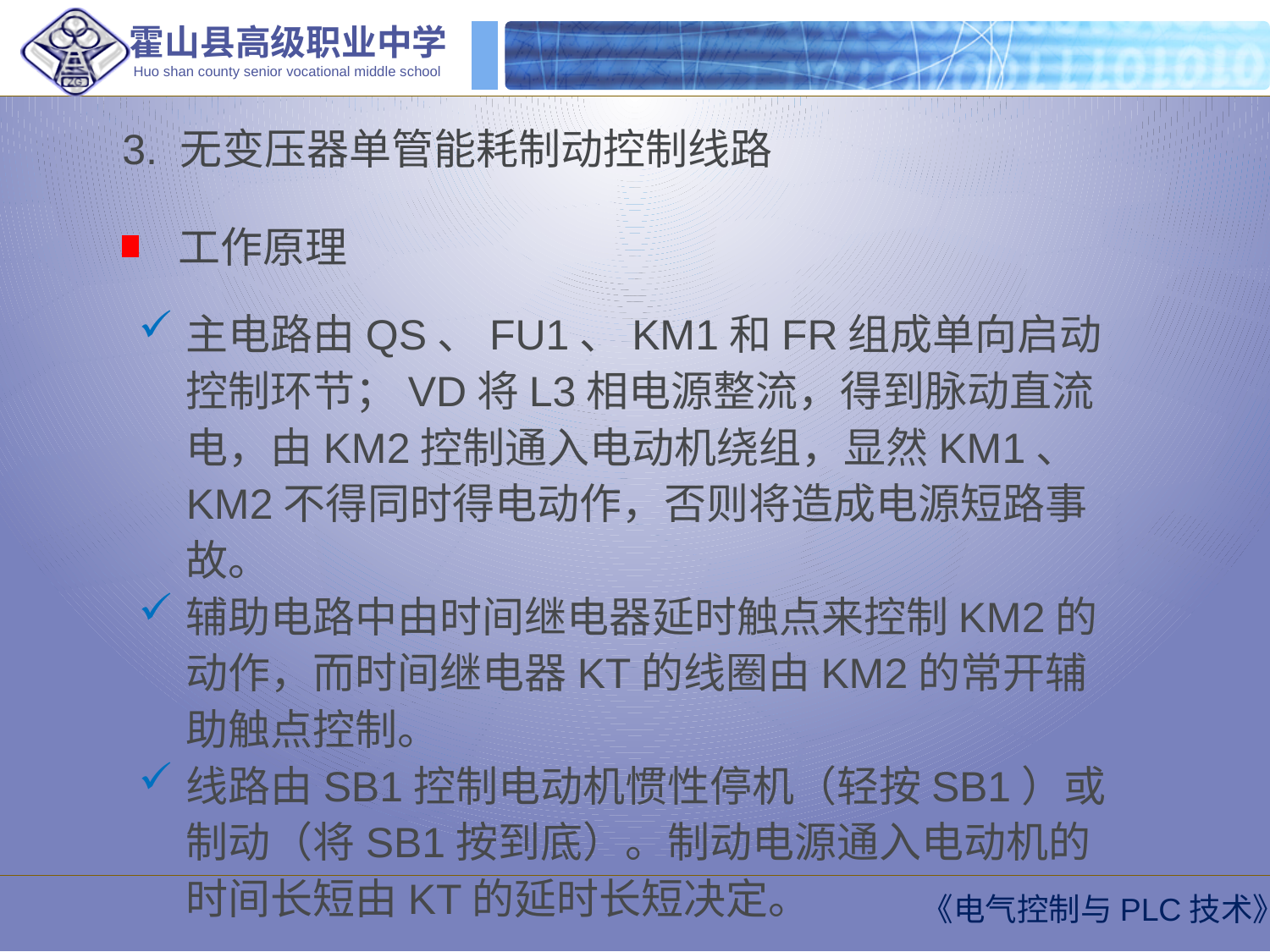

3. 无变压器单管能耗制动控制线路
工作原理

主电路由QS、FU1、KM1和FR组成单向启动控制环节；VD将L3相电源整流，得到脉动直流电，由KM2控制通入电动机绕组，显然KM1、KM2不得同时得电动作，否则将造成电源短路事故。
辅助电路中由时间继电器延时触点来控制KM2的动作，而时间继电器KT的线圈由KM2的常开辅助触点控制。
线路由SB1控制电动机惯性停机（轻按SB1）或制动（将SB1按到底）。制动电源通入电动机的时间长短由KT的延时长短决定。